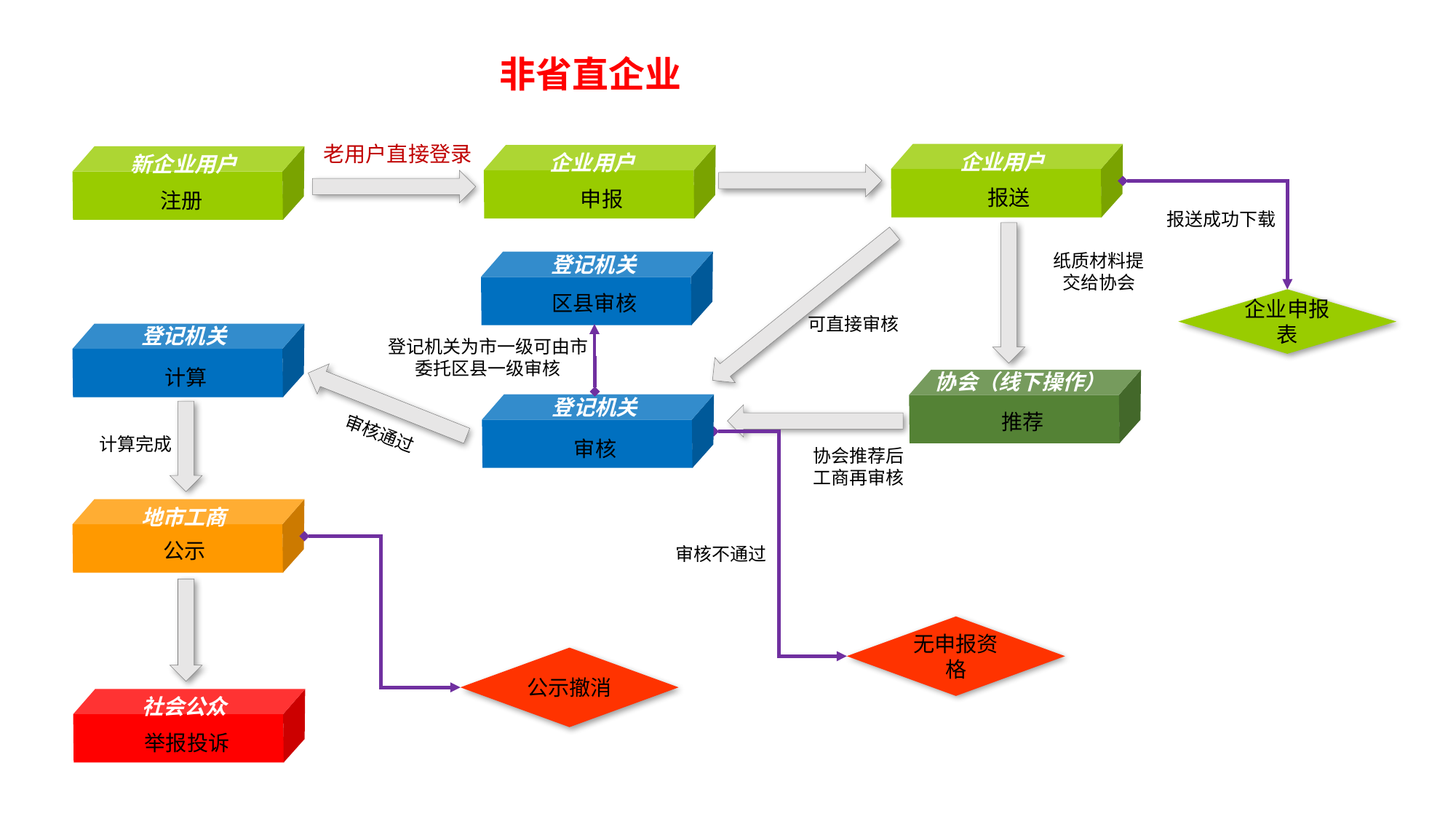

非省直企业
老用户直接登录
企业用户

报送
企业用户

申报
新企业用户

注册

报送成功下载
纸质材料提交给协会
登记机关

区县审核

企业申报表

可直接审核
登记机关

计算
登记机关为市一级可由市委托区县一级审核
协会（线下操作）

推荐

登记机关

审核

审核通过
计算完成

协会推荐后工商再审核
地市工商

公示
审核不通过

无申报资格
公示撤消
社会公众

举报投诉